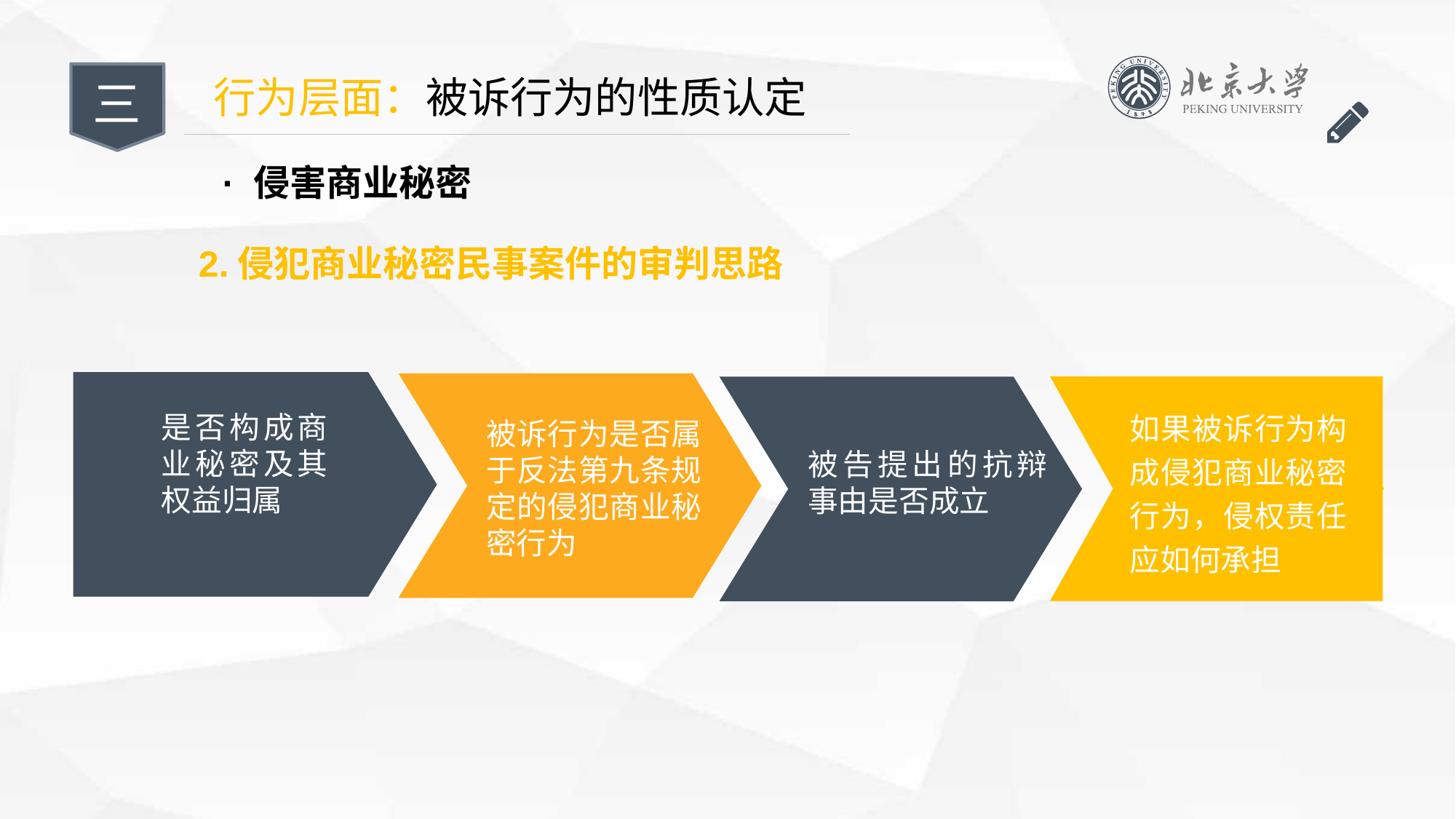

三
行为层面：被诉行为的性质认定
· 侵害商业秘密
2.侵犯商业秘密民事案件的审判思路

是否构成商业秘密及其权益归属

被诉行为是否属于反法第九条规定的侵犯商业秘密行为

如果被诉行为构成侵犯商业秘密行为，侵权责任应如何承担

被告提出的抗辩事由是否成立